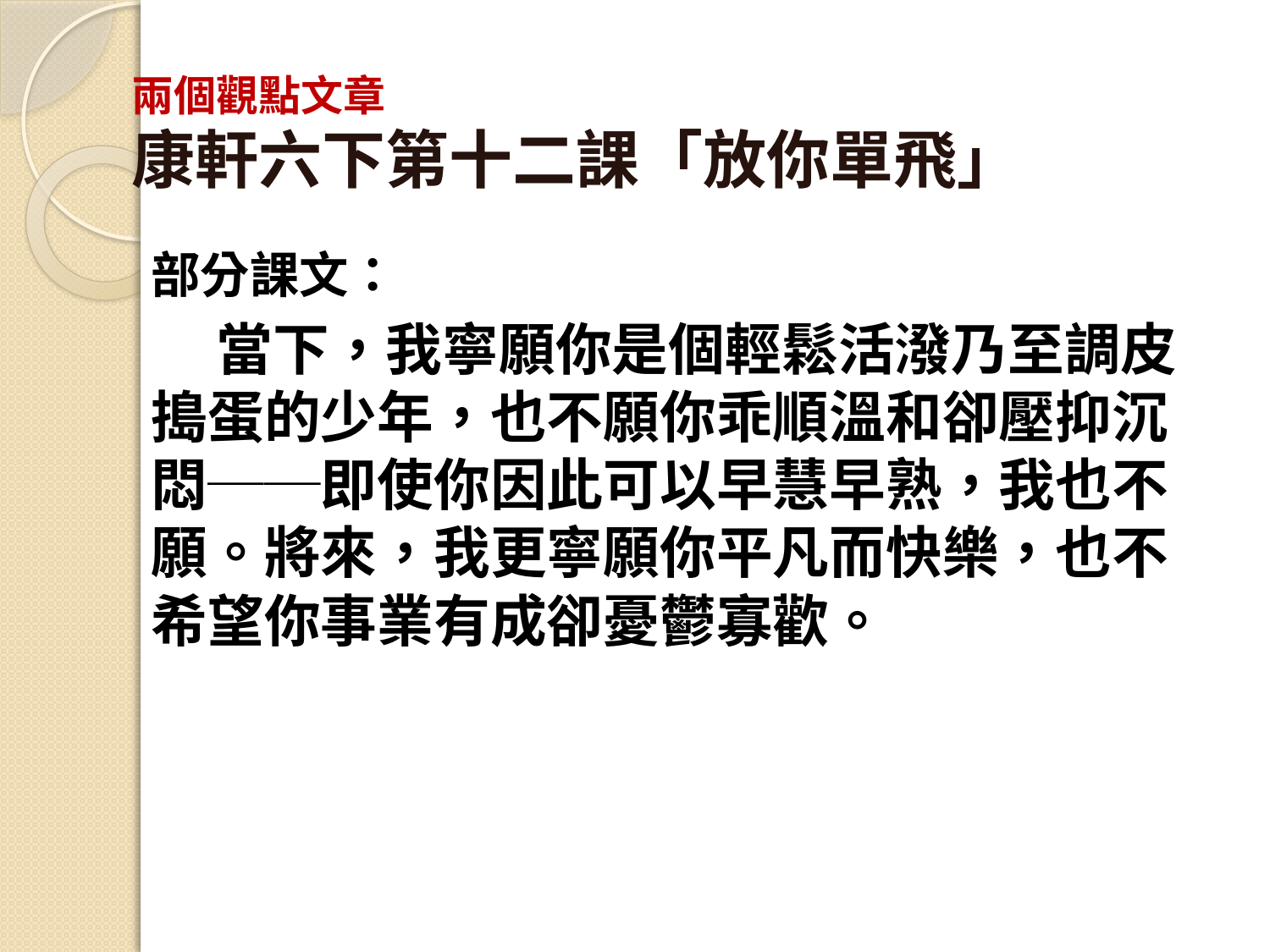

# 兩個觀點文章 康軒六下第十二課「放你單飛」
部分課文：
    當下，我寧願你是個輕鬆活潑乃至調皮搗蛋的少年，也不願你乖順溫和卻壓抑沉悶──即使你因此可以早慧早熟，我也不願。將來，我更寧願你平凡而快樂，也不希望你事業有成卻憂鬱寡歡。